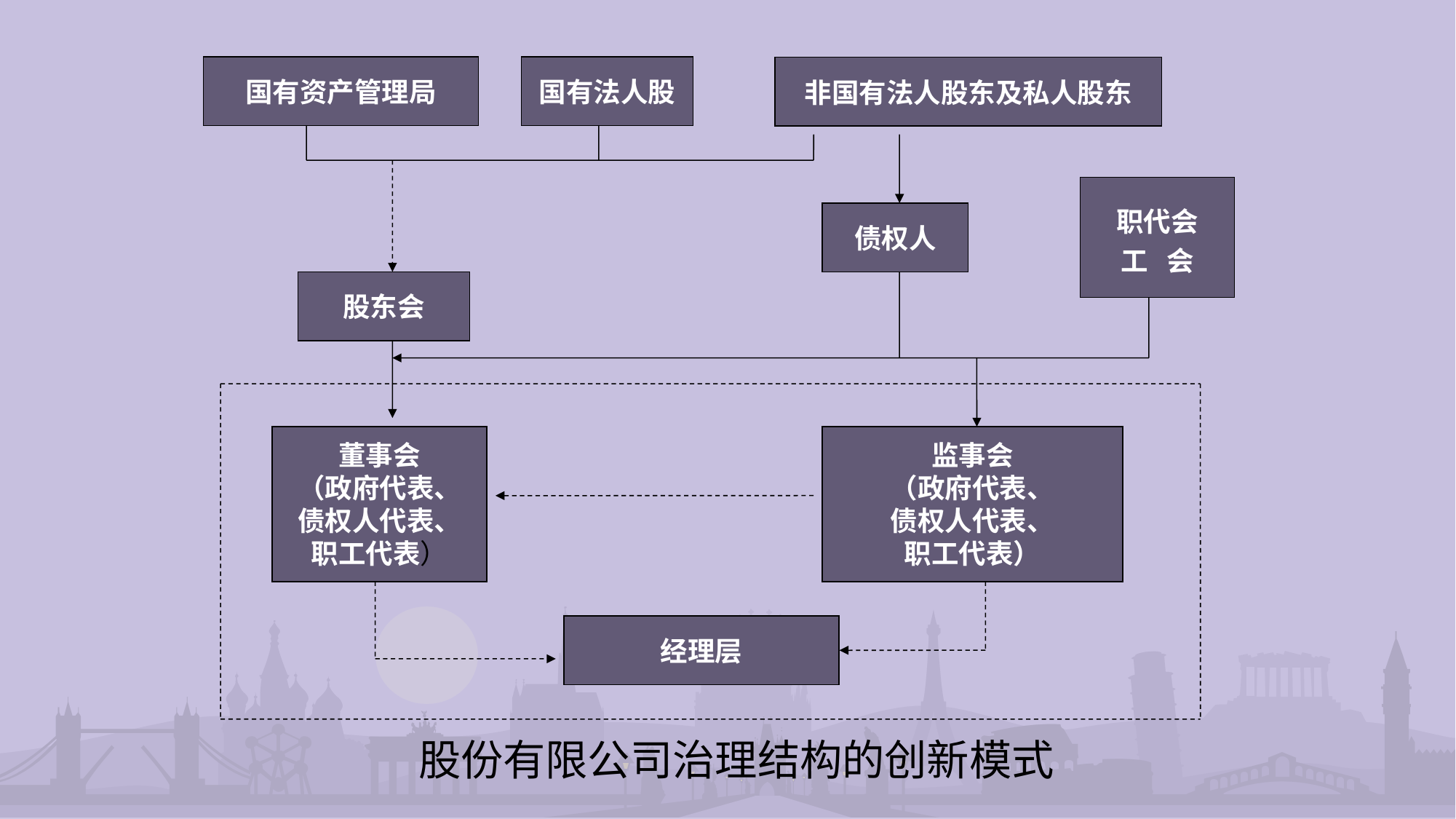

国有资产管理局
国有法人股
非国有法人股东及私人股东

职代会
工   会
债权人
股东会

董事会
（政府代表、
债权人代表、
职工代表）
监事会
（政府代表、
债权人代表、
职工代表）

经理层

股份有限公司治理结构的创新模式